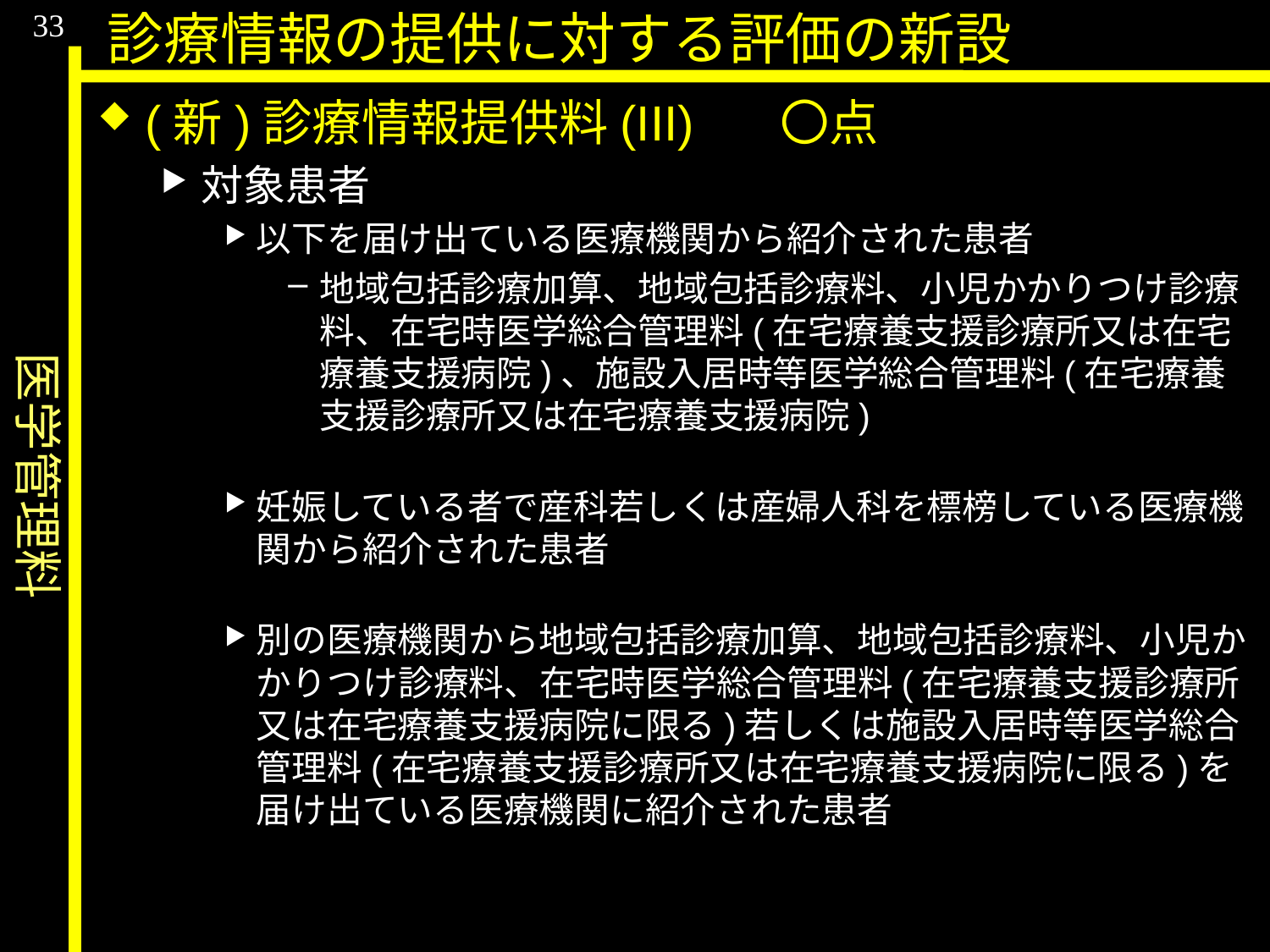

医学管理料
33
診療情報の提供に対する評価の新設

(新)診療情報提供料(III)	〇点
対象患者
以下を届け出ている医療機関から紹介された患者
地域包括診療加算、地域包括診療料、小児かかりつけ診療料、在宅時医学総合管理料(在宅療養支援診療所又は在宅療養支援病院)、施設入居時等医学総合管理料(在宅療養支援診療所又は在宅療養支援病院)

妊娠している者で産科若しくは産婦人科を標榜している医療機関から紹介された患者

別の医療機関から地域包括診療加算、地域包括診療料、小児かかりつけ診療料、在宅時医学総合管理料(在宅療養支援診療所又は在宅療養支援病院に限る)若しくは施設入居時等医学総合管理料(在宅療養支援診療所又は在宅療養支援病院に限る)を届け出ている医療機関に紹介された患者